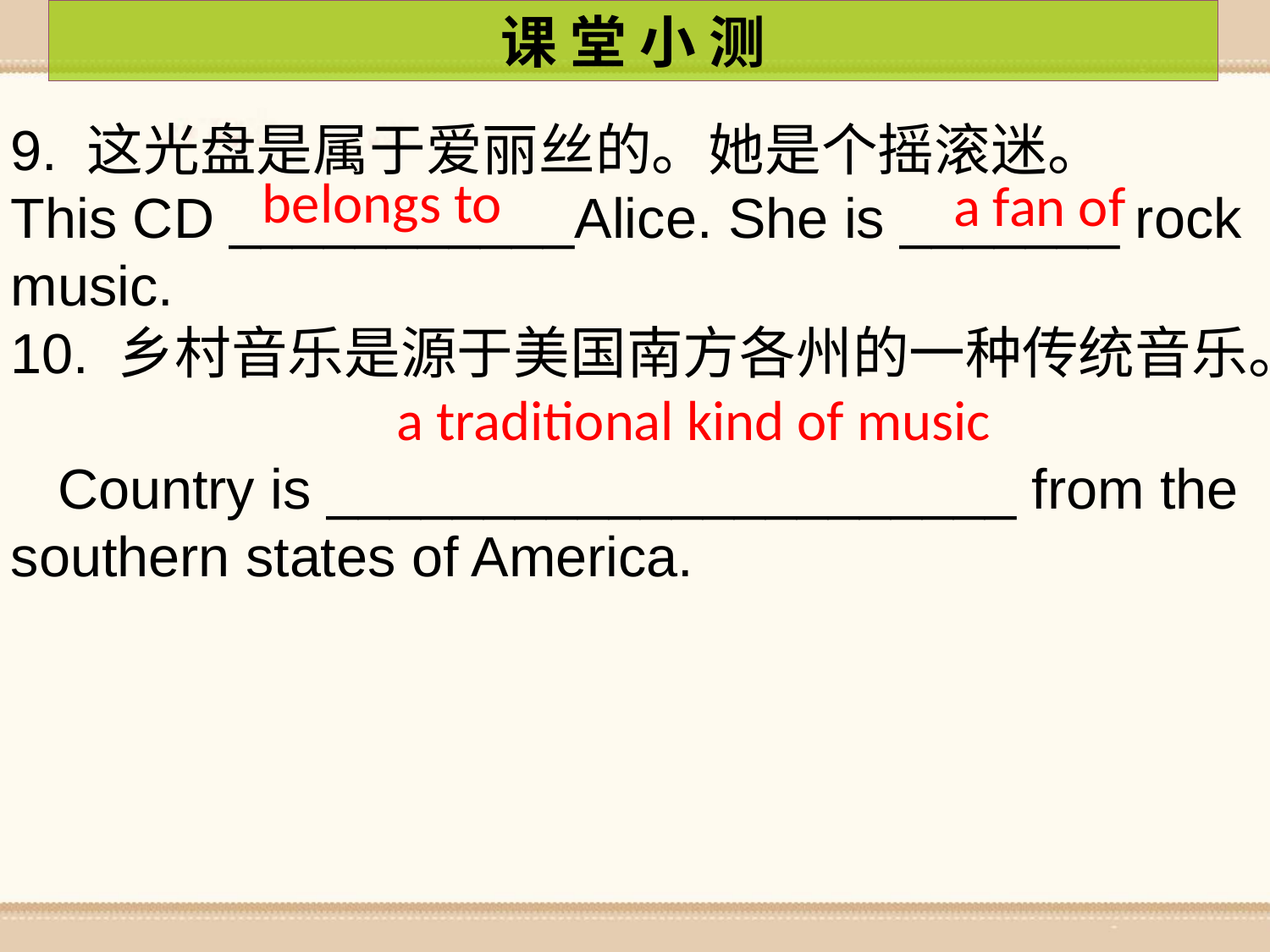

课 堂 小 测
9. 这光盘是属于爱丽丝的。她是个摇滚迷。
This CD ___________Alice. She is _______ rock music.
10. 乡村音乐是源于美国南方各州的一种传统音乐。
   Country is ______________________ from the southern states of America.
 belongs to
 a fan of
a traditional kind of music